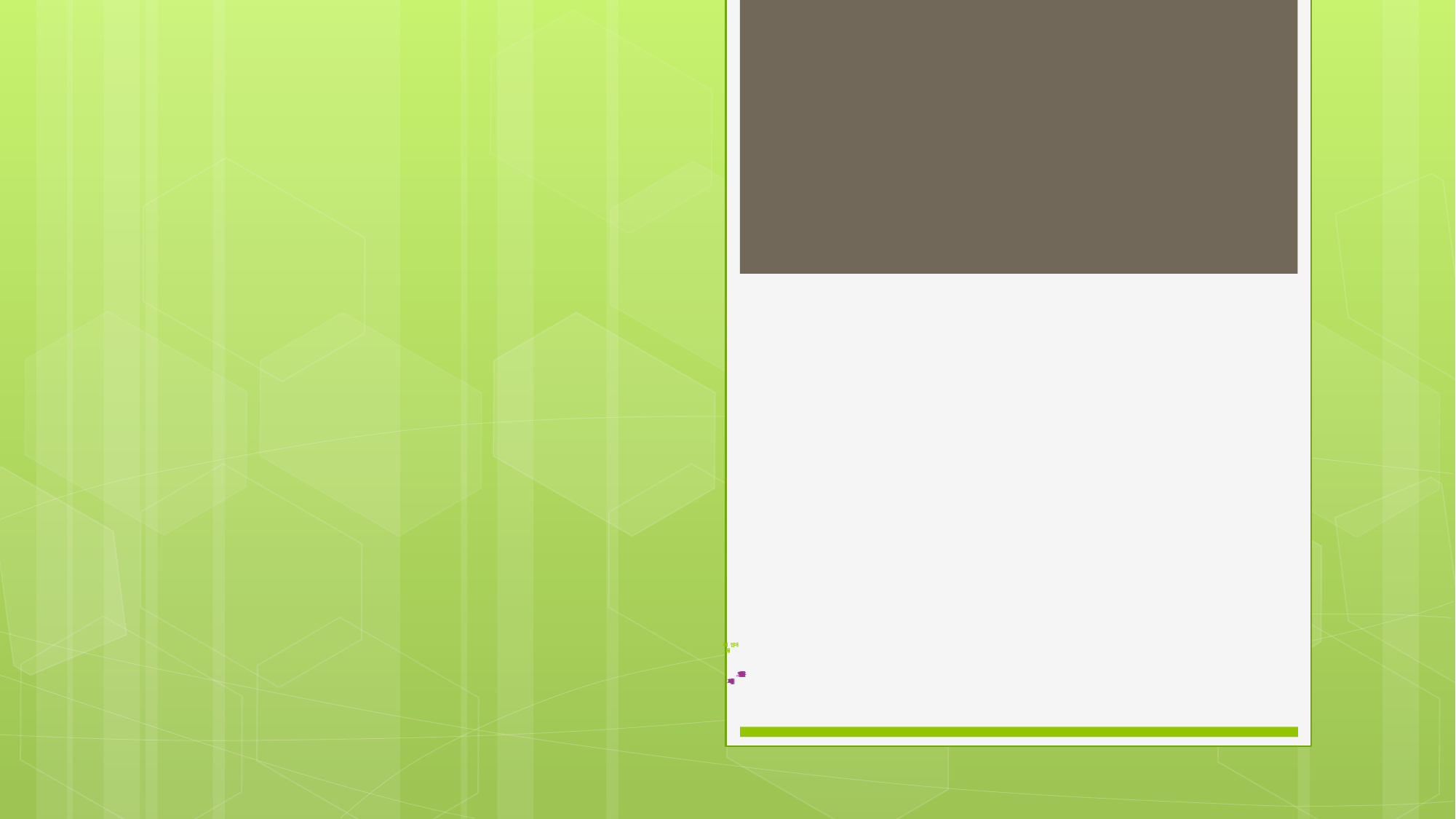

# 내가 살던  동네에서 나이들기 3.노인들이 살기좋은 지역사회 사례